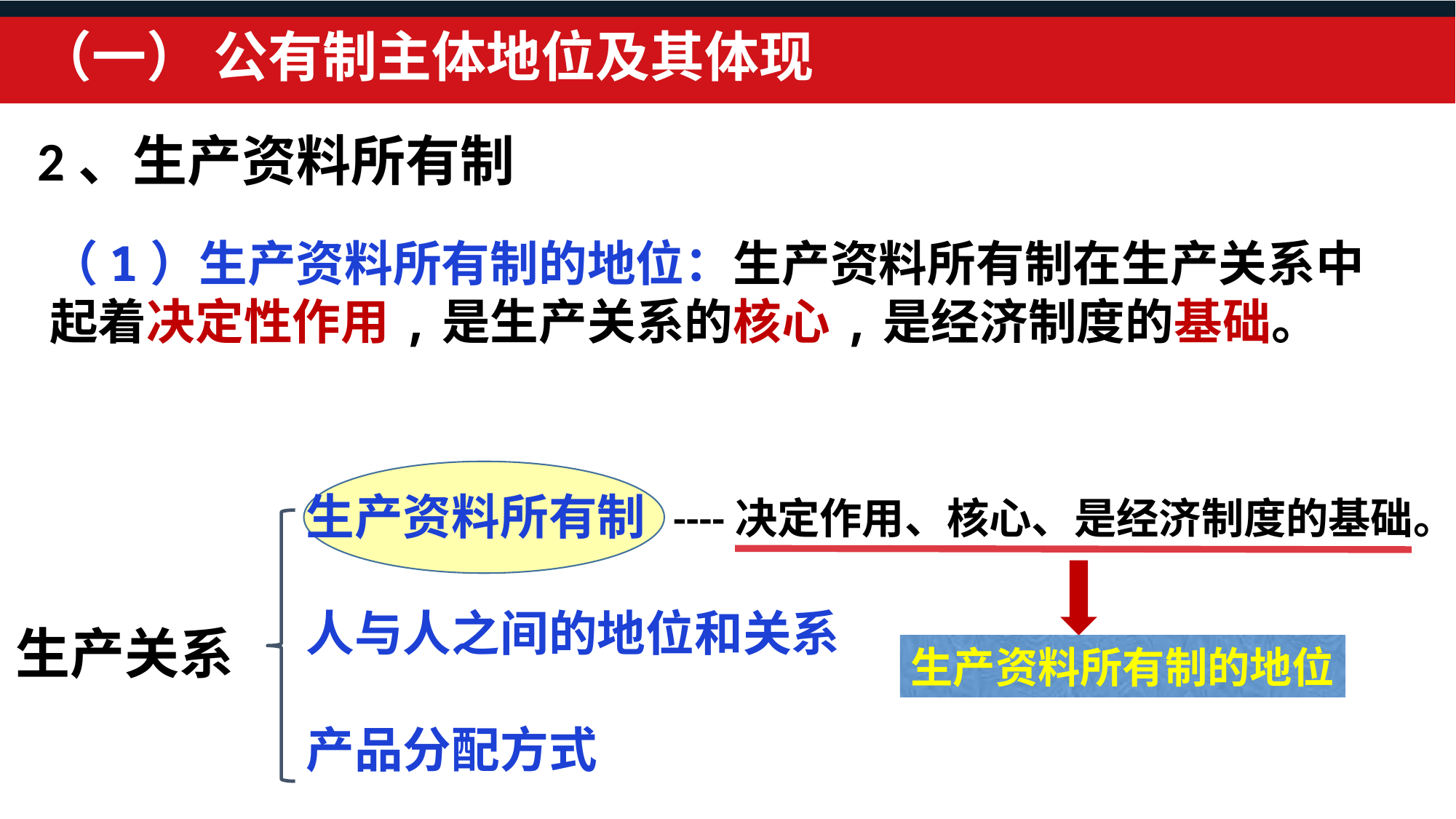

（一） 公有制主体地位及其体现
2、生产资料所有制
（1）生产资料所有制的地位：生产资料所有制在生产关系中起着决定性作用,是生产关系的核心,是经济制度的基础。

生产资料所有制

人与人之间的地位和关系

产品分配方式

----决定作用、核心、是经济制度的基础。

生产关系

生产资料所有制的地位